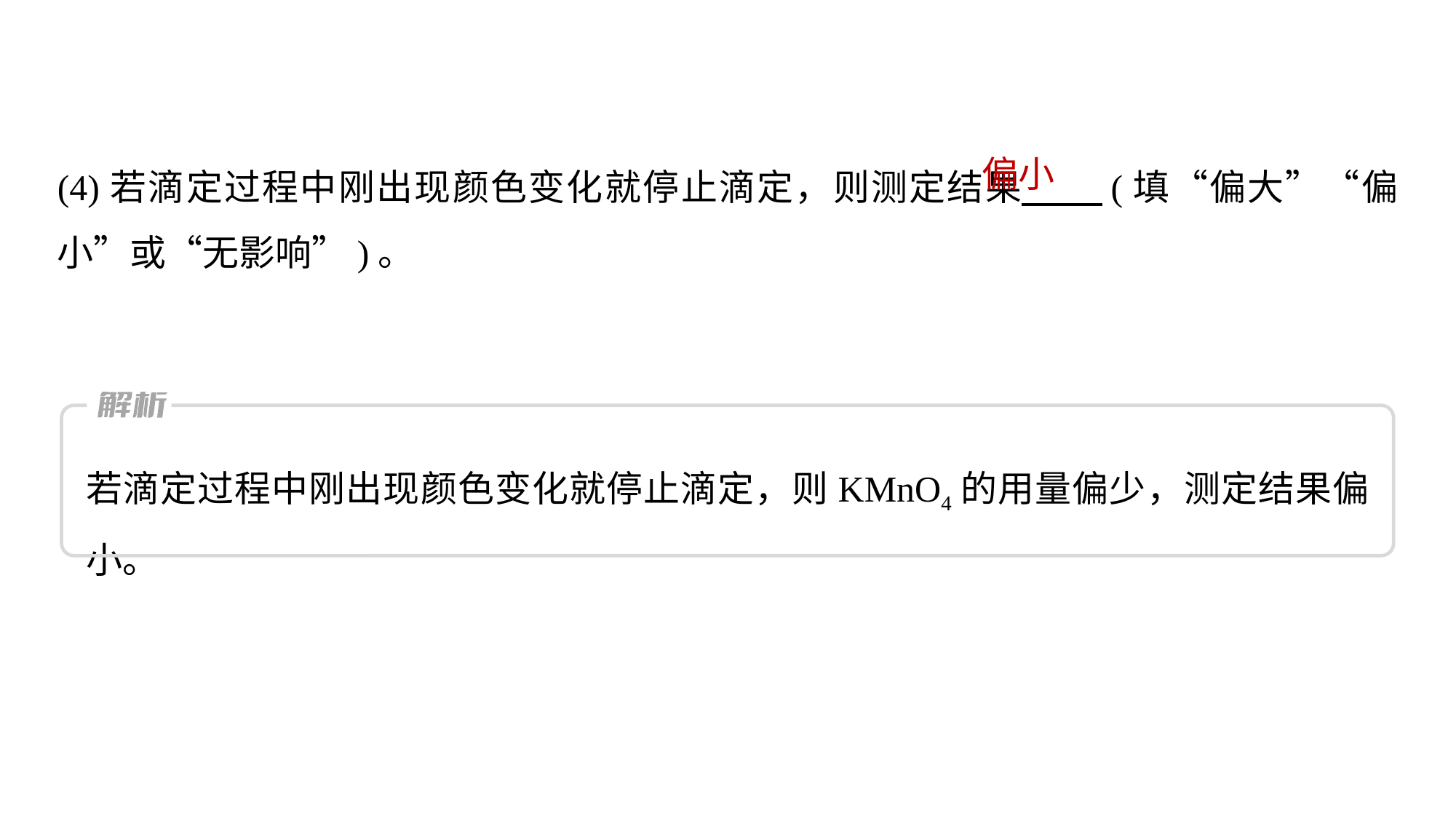

(4)若滴定过程中刚出现颜色变化就停止滴定，则测定结果        (填“偏大”“偏小”或“无影响”)。
偏小

若滴定过程中刚出现颜色变化就停止滴定，则KMnO4的用量偏少，测定结果偏小。